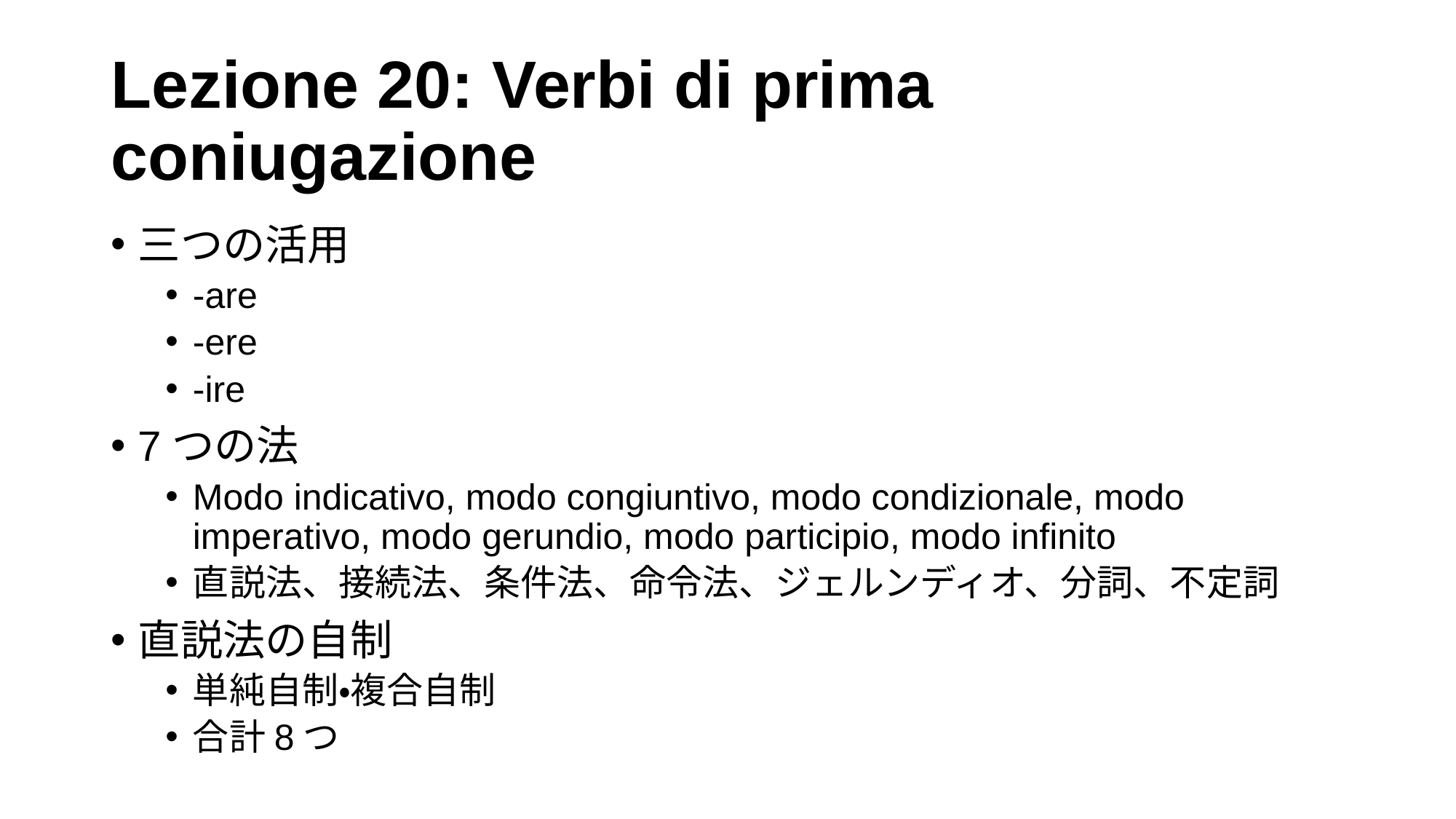

# Lezione 20: Verbi di prima coniugazione
三つの活用
-are
-ere
-ire
7つの法
Modo indicativo, modo congiuntivo, modo condizionale, modo imperativo, modo gerundio, modo participio, modo infinito
直説法、接続法、条件法、命令法、ジェルンディオ、分詞、不定詞
直説法の自制
単純自制・複合自制
合計8つ